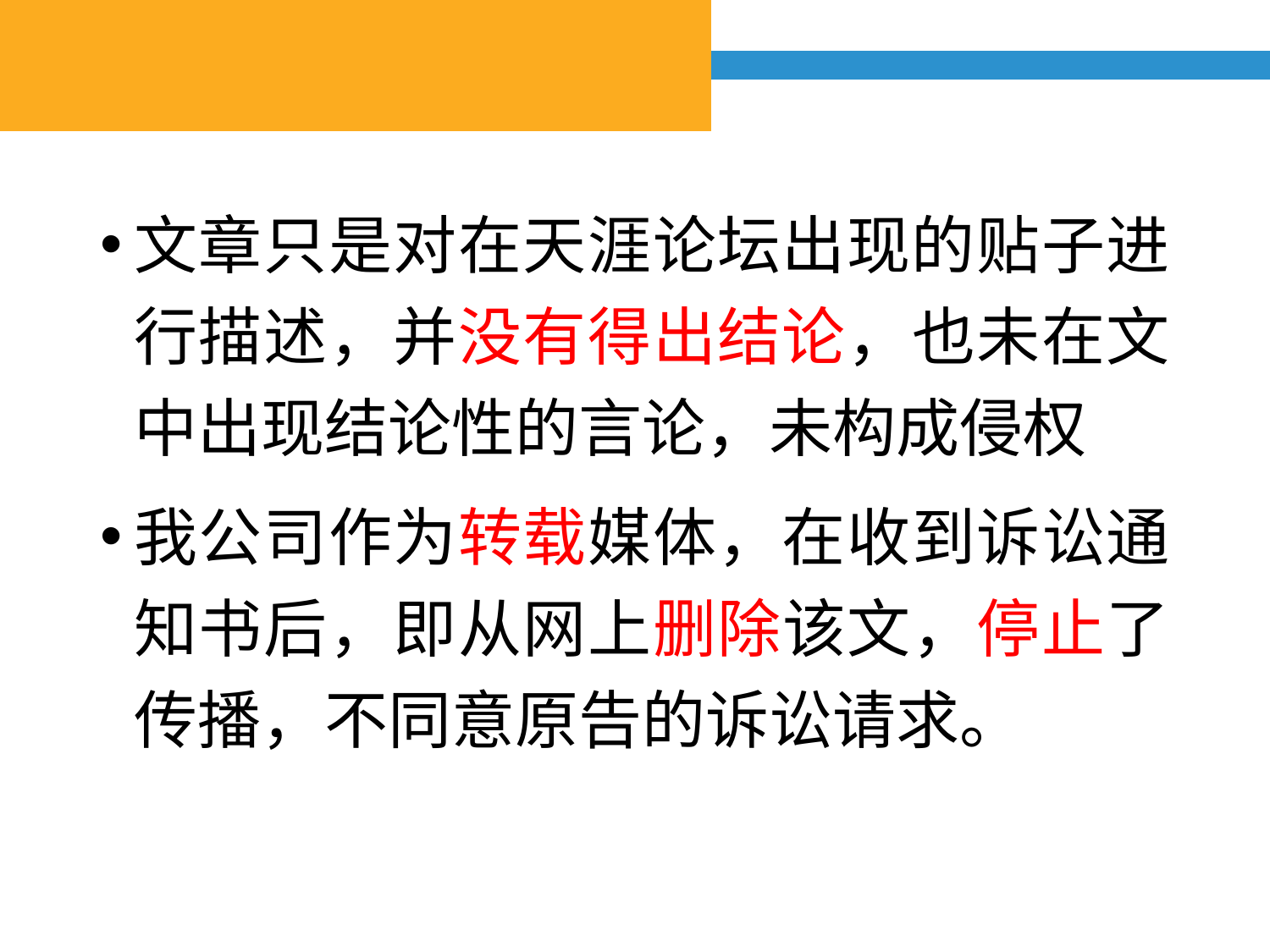

#
文章只是对在天涯论坛出现的贴子进行描述，并没有得出结论，也未在文中出现结论性的言论，未构成侵权
我公司作为转载媒体，在收到诉讼通知书后，即从网上删除该文，停止了传播，不同意原告的诉讼请求。